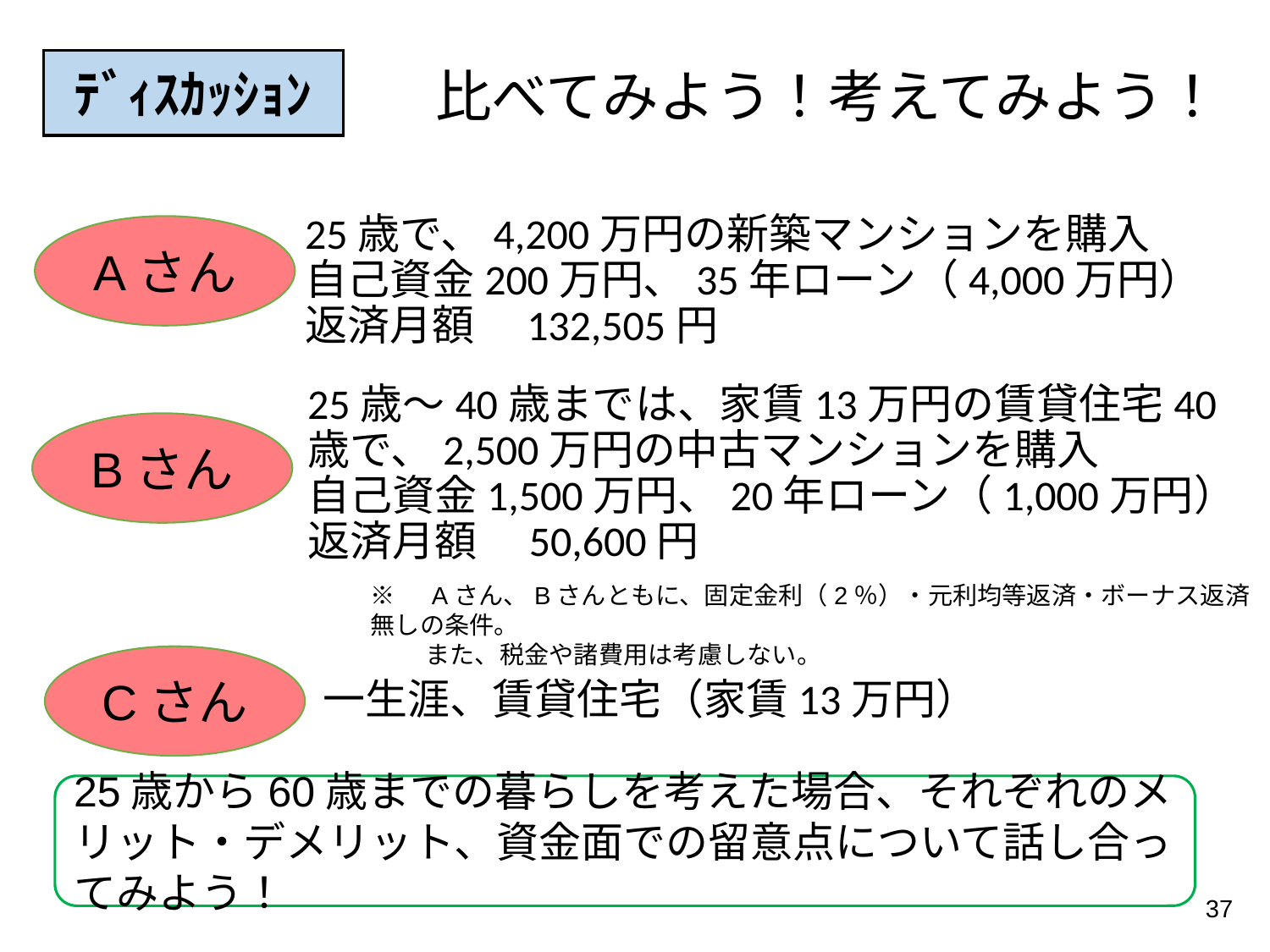

ﾃﾞｨｽｶｯｼｮﾝ
　比べてみよう！考えてみよう！
25歳で、4,200万円の新築マンションを購入
自己資金200万円、35年ローン（4,000万円）
返済月額　132,505円
Aさん
25歳〜40歳までは、家賃13万円の賃貸住宅40歳で、2,500万円の中古マンションを購入
自己資金1,500万円、20年ローン（1,000万円）
返済月額　50,600円
Bさん
※　Aさん、Bさんともに、固定金利（2％）・元利均等返済・ボーナス返済無しの条件。
　　 また、税金や諸費用は考慮しない。
Cさん
一生涯、賃貸住宅（家賃13万円）
25歳から60歳までの暮らしを考えた場合、それぞれのメリット・デメリット、資金面での留意点について話し合ってみよう！
37